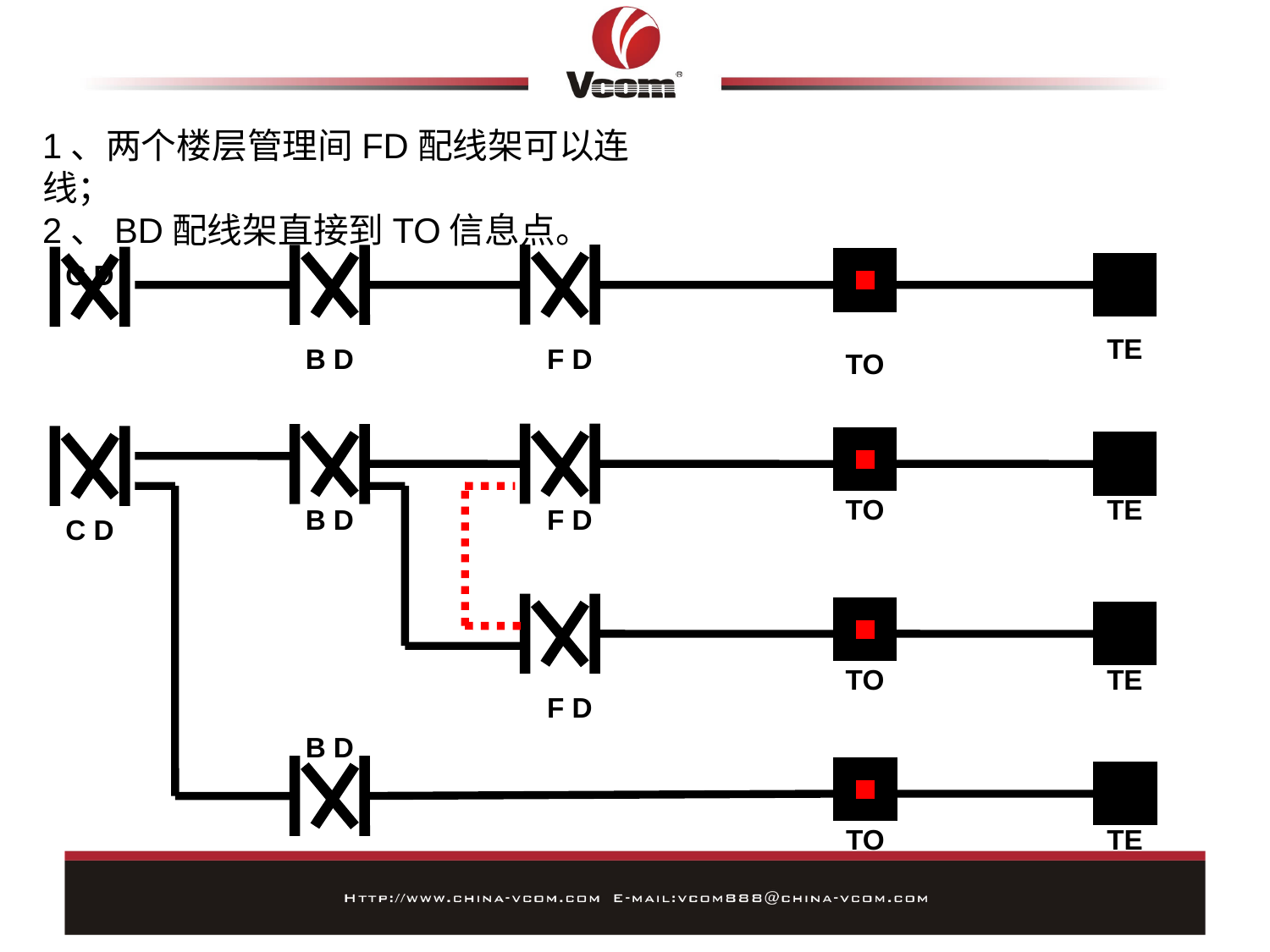

1、两个楼层管理间FD配线架可以连线；
2、BD配线架直接到TO信息点。

TO
C D

TE
B D
F D

TO
TE
B D
F D
C D

TO
TE
F D
B D

TO
TE